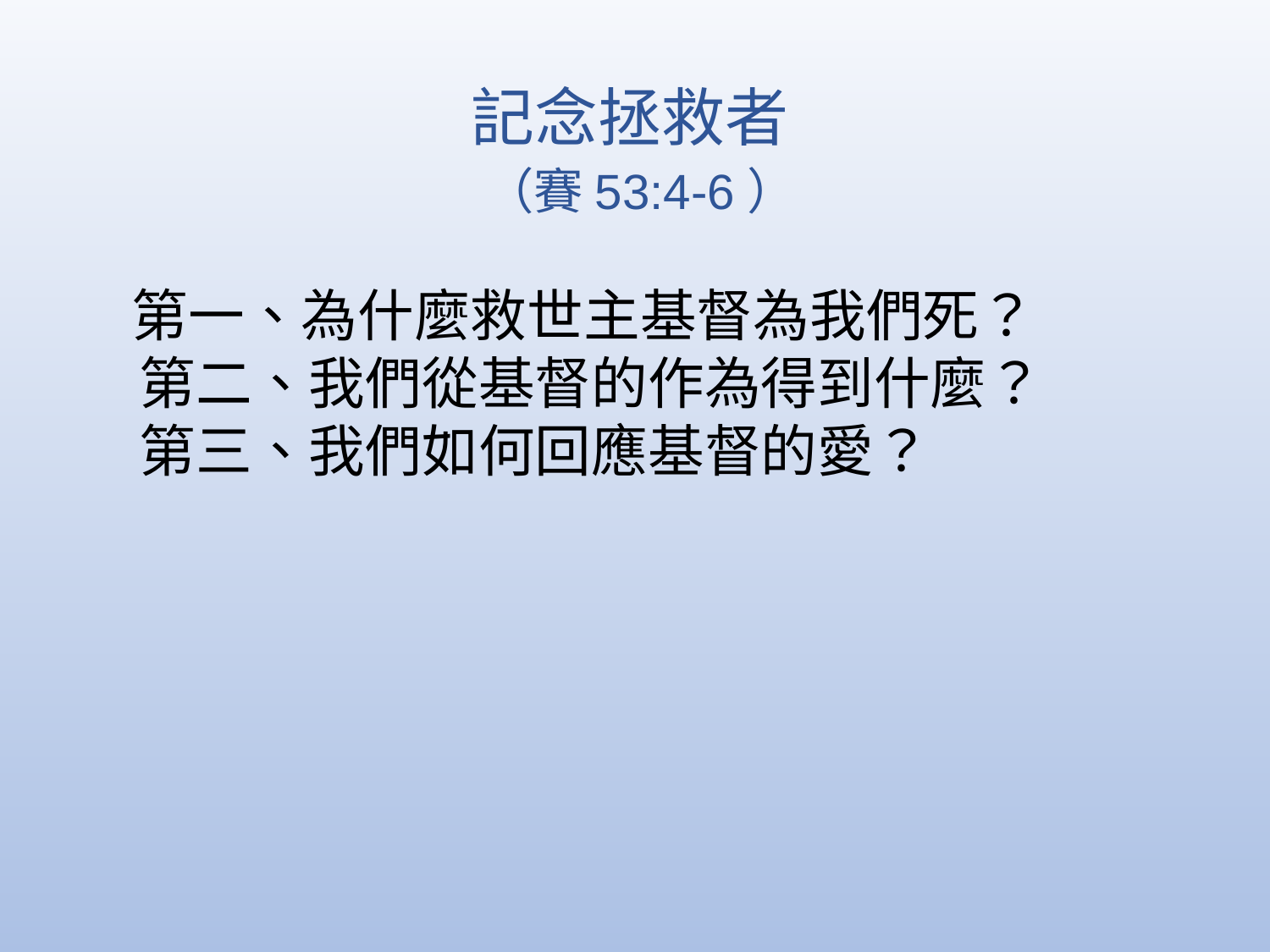

記念拯救者
			      （賽53:4-6）

    第一、為什麼救世主基督為我們死？
	第二、我們從基督的作為得到什麼？
	第三、我們如何回應基督的愛？